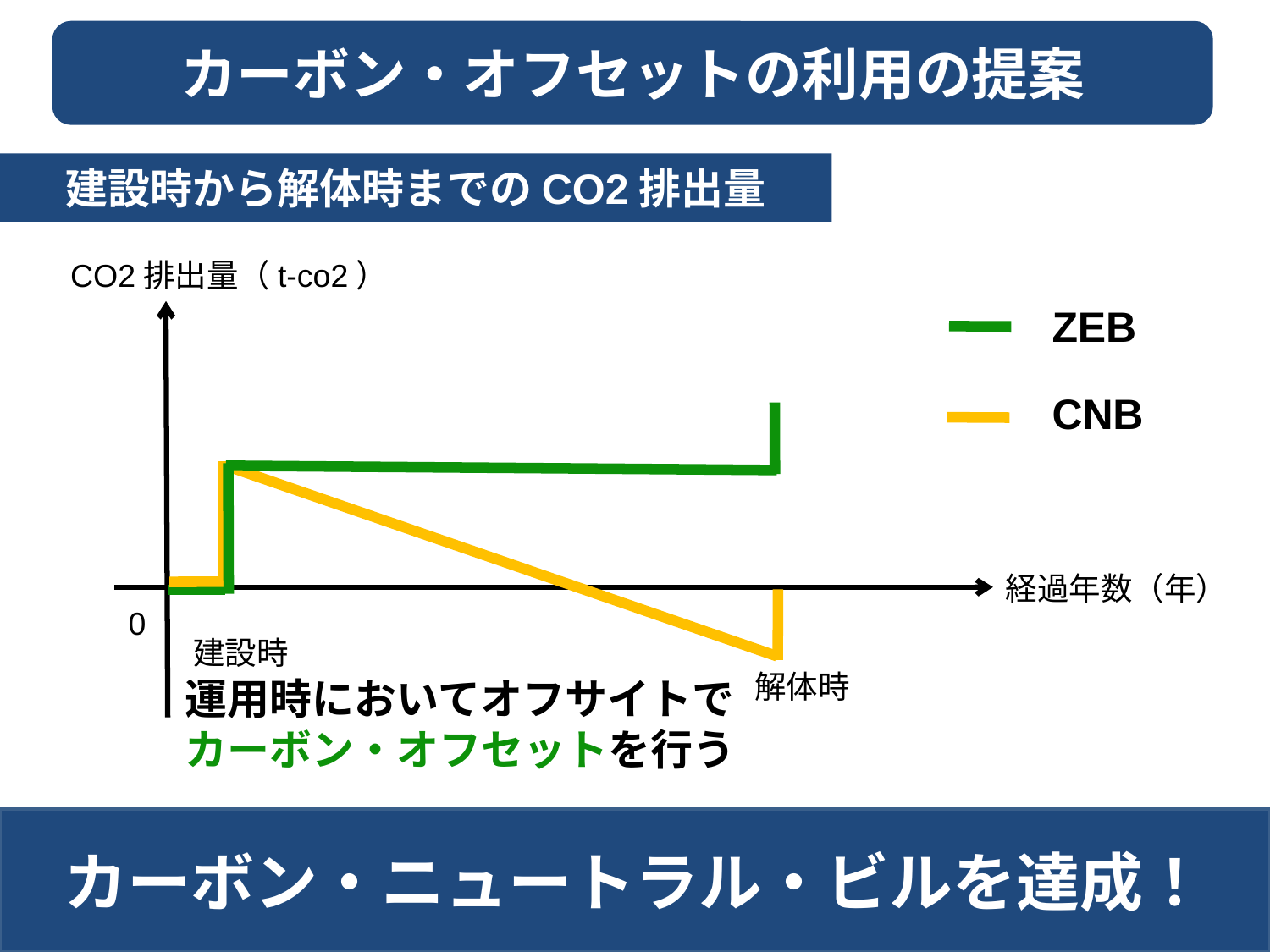

カーボン・オフセットの利用の提案
建設時から解体時までのCO2排出量
CO2排出量（t-co2）
ZEB
CNB
経過年数（年）
0
建設時
解体時
運用時においてオフサイトで
カーボン・オフセットを行う
カーボン・ニュートラル・ビルを達成！